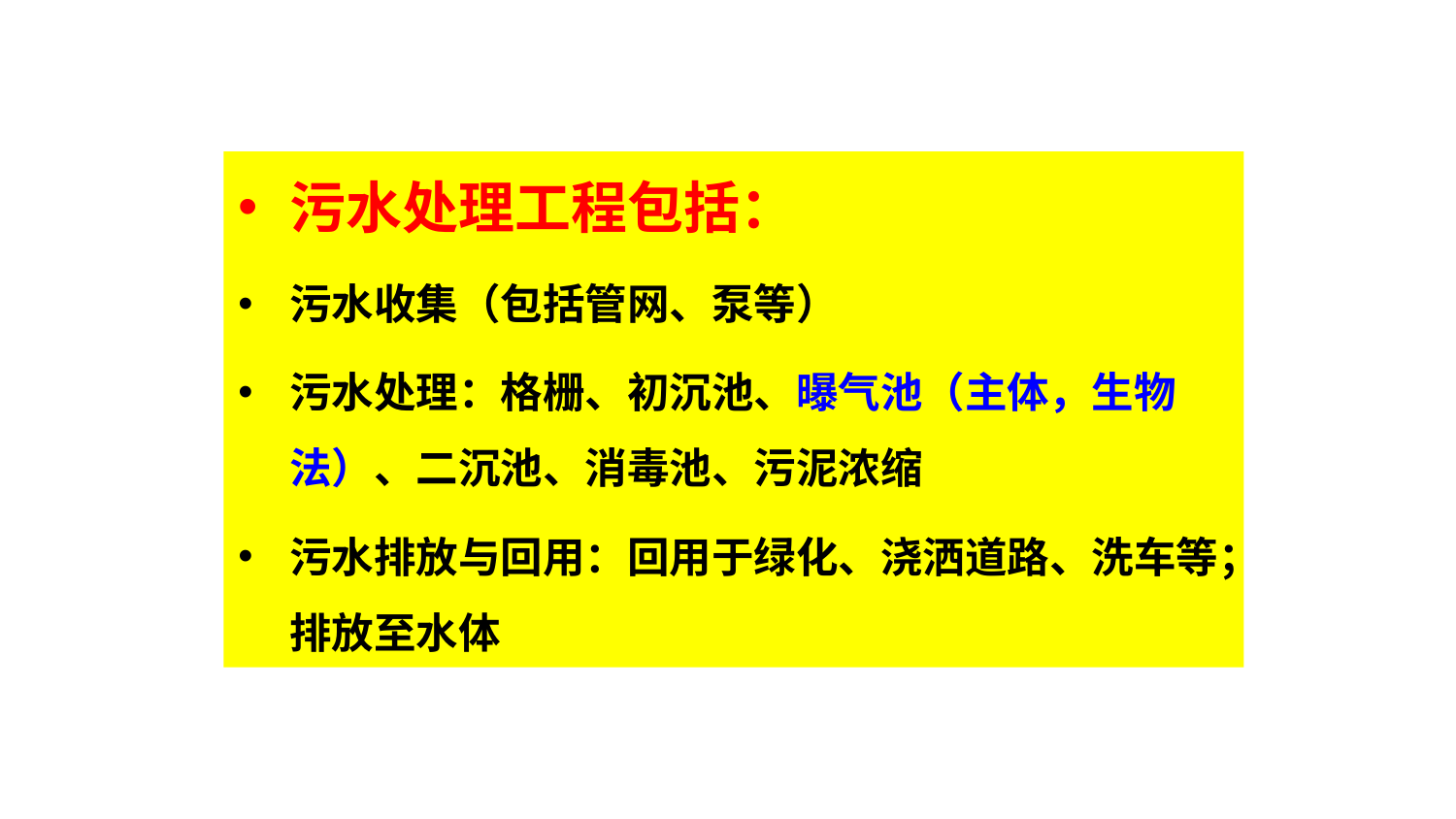

污水处理工程包括：
污水收集（包括管网、泵等）
污水处理：格栅、初沉池、曝气池（主体，生物法）、二沉池、消毒池、污泥浓缩
污水排放与回用：回用于绿化、浇洒道路、洗车等；排放至水体